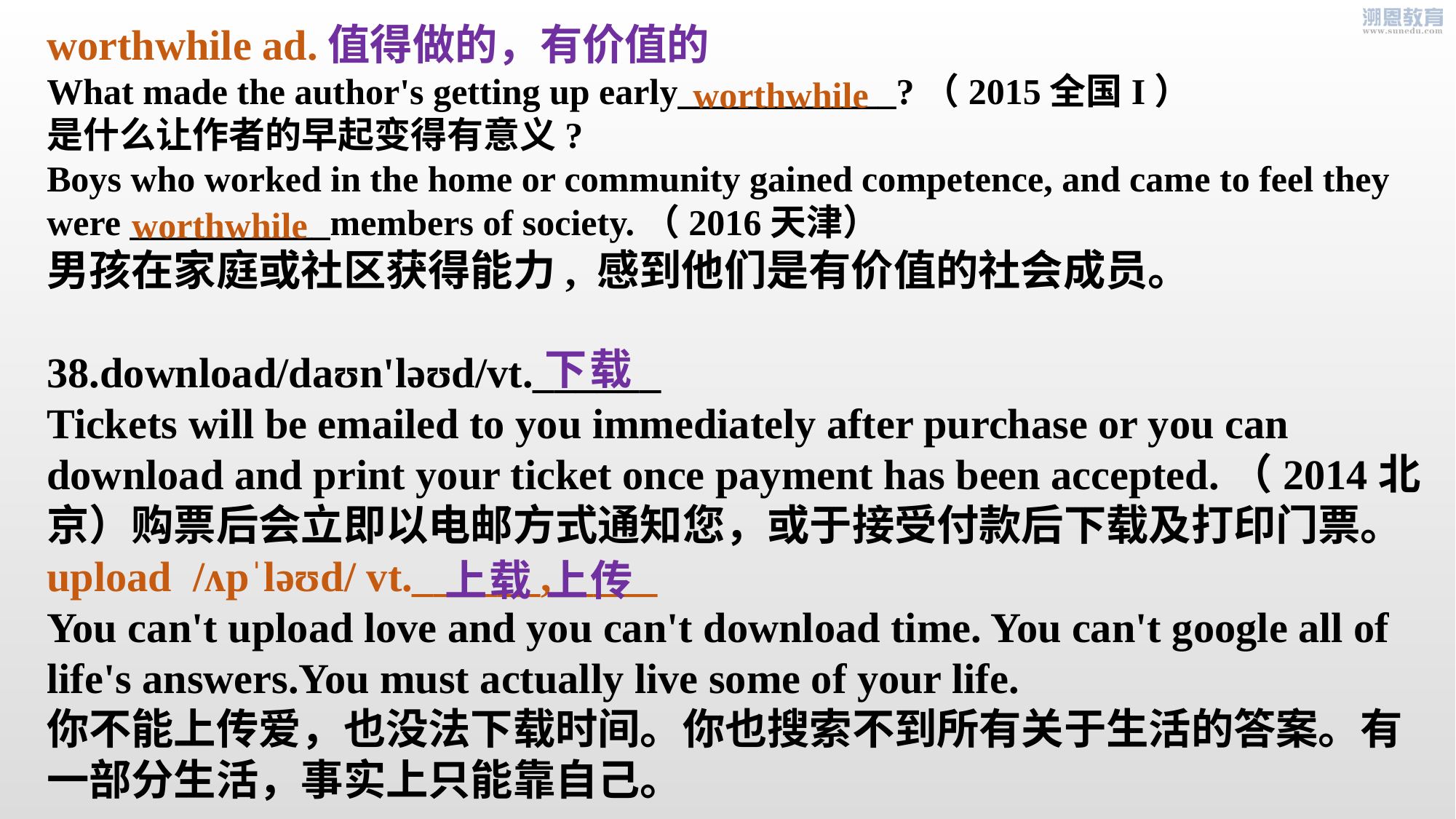

worthwhile ad.值得做的，有价值的
What made the author's getting up early____________?（2015全国I）
是什么让作者的早起变得有意义?
Boys who worked in the home or community gained competence, and came to feel they were ___________members of society.（2016天津）
男孩在家庭或社区获得能力, 感到他们是有价值的社会成员。

38.download/daʊn'ləʊd/vt.______
Tickets will be emailed to you immediately after purchase or you can download and print your ticket once payment has been accepted.（2014北京）购票后会立即以电邮方式通知您，或于接受付款后下载及打印门票。
upload  /ʌpˈləʊd/ vt.______,_____
You can't upload love and you can't download time. You can't google all of life's answers.You must actually live some of your life.
你不能上传爱，也没法下载时间。你也搜索不到所有关于生活的答案。有一部分生活，事实上只能靠自己。

worthwhile
worthwhile
下载
上载 上传